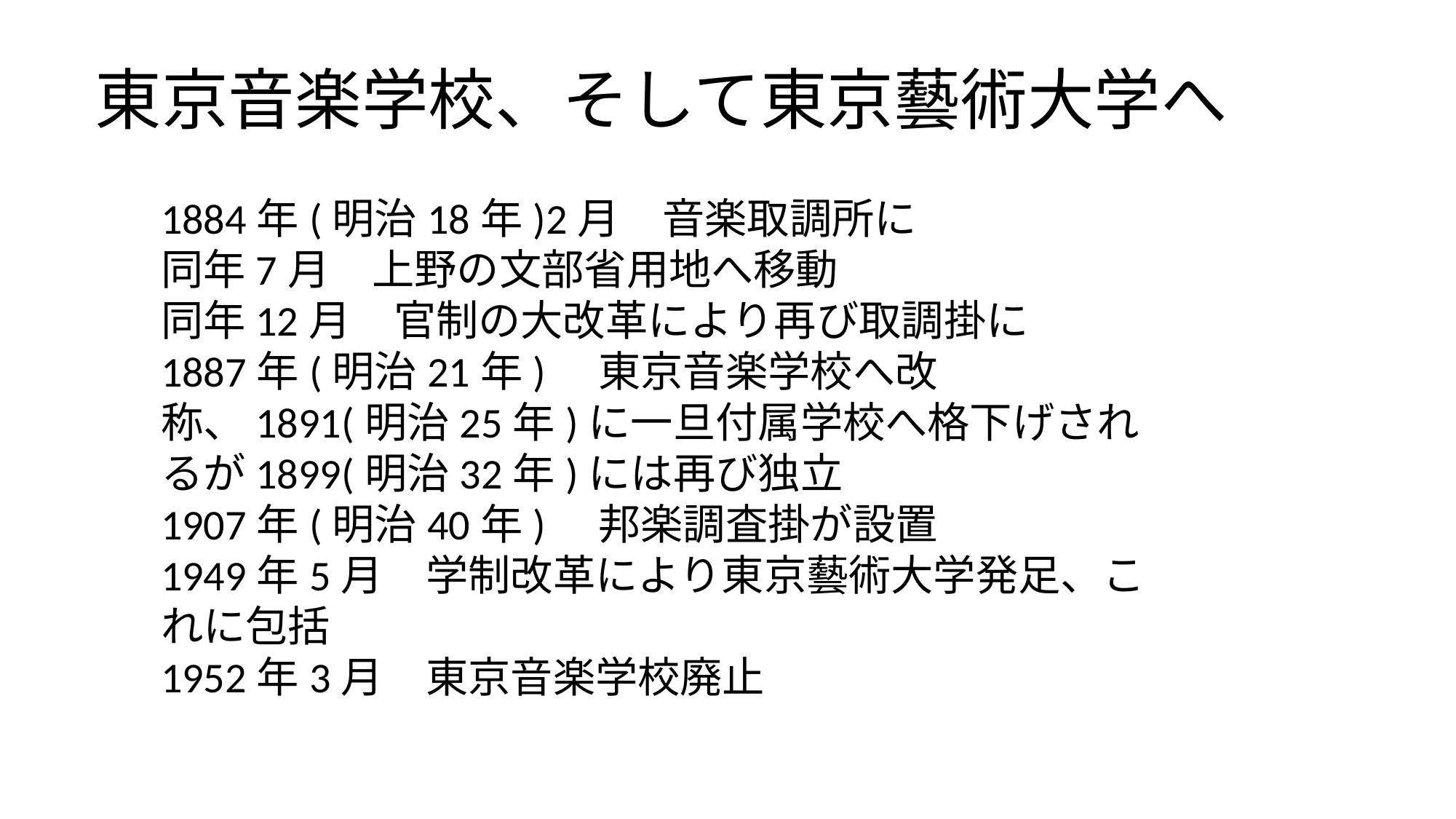

東京音楽学校、そして東京藝術大学へ
1884年(明治18年)2月　音楽取調所に
同年7月　上野の文部省用地へ移動
同年12月　官制の大改革により再び取調掛に
1887年(明治21年)　東京音楽学校へ改称、1891(明治25年)に一旦付属学校へ格下げされるが1899(明治32年)には再び独立
1907年(明治40年)　邦楽調査掛が設置
1949年5月　学制改革により東京藝術大学発足、これに包括
1952年3月　東京音楽学校廃止